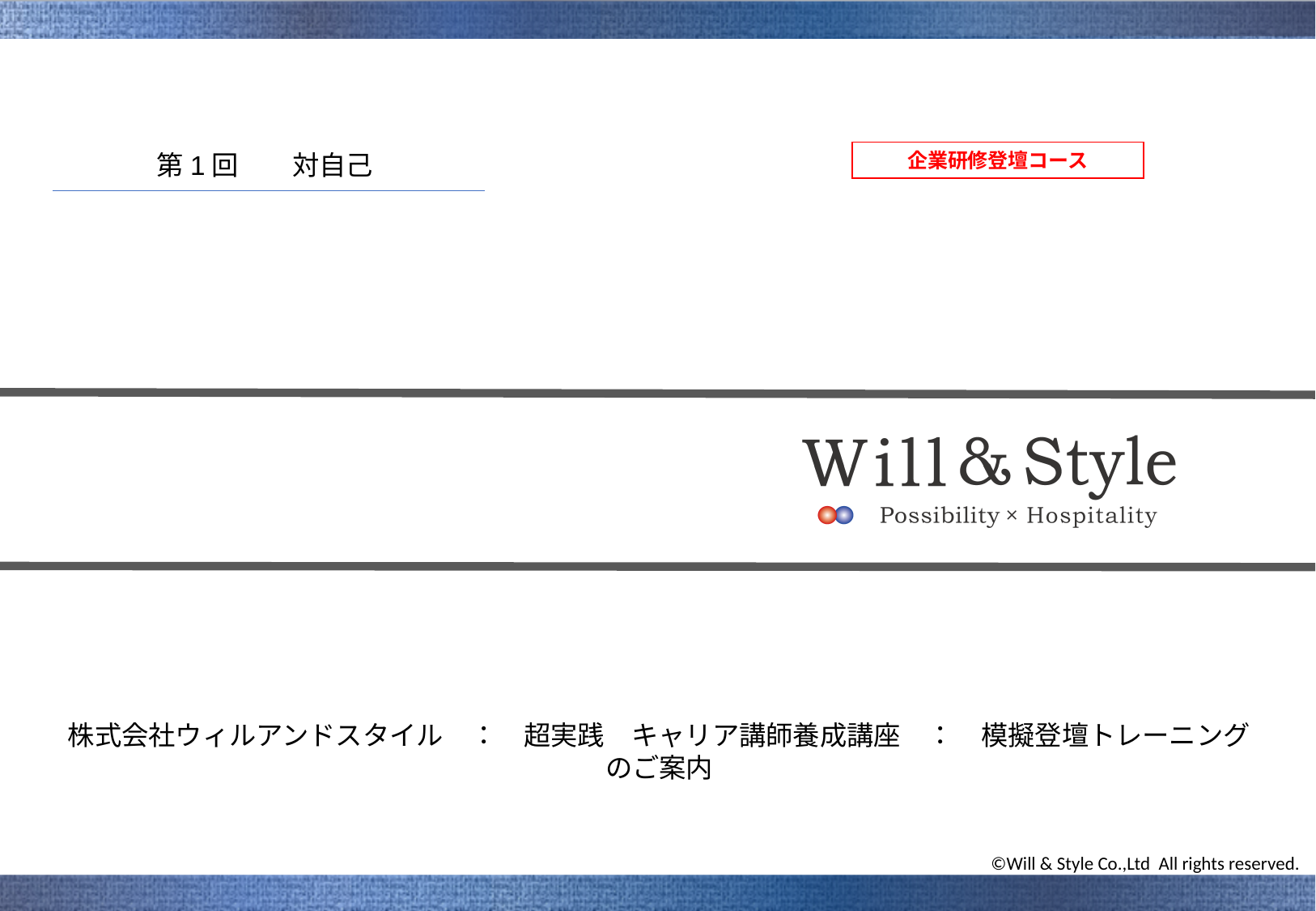

第1回　　対自己
企業研修登壇コース
株式会社ウィルアンドスタイル　：　超実践　キャリア講師養成講座　：　模擬登壇トレーニングのご案内